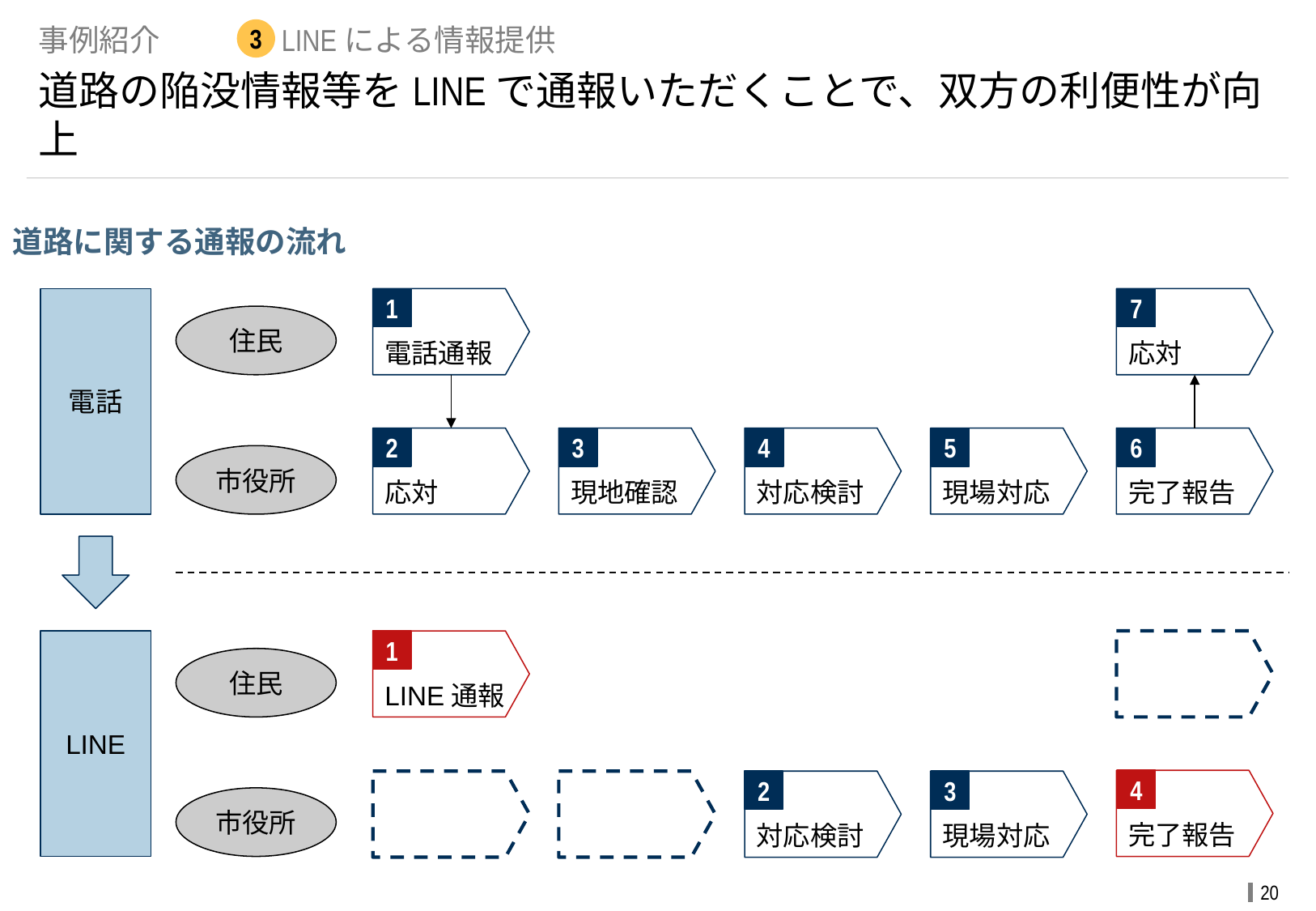

# 事例紹介	LINEによる情報提供
3
道路の陥没情報等をLINEで通報いただくことで、双方の利便性が向上
道路に関する通報の流れ
電話
1
応対
7
電話通報
住民
応対
2
現地確認
3
対応検討
4
現場対応
5
完了報告
6
市役所

LINE
1

LINE通報
住民
完了報告
4

対応検討
2
現場対応
3
市役所